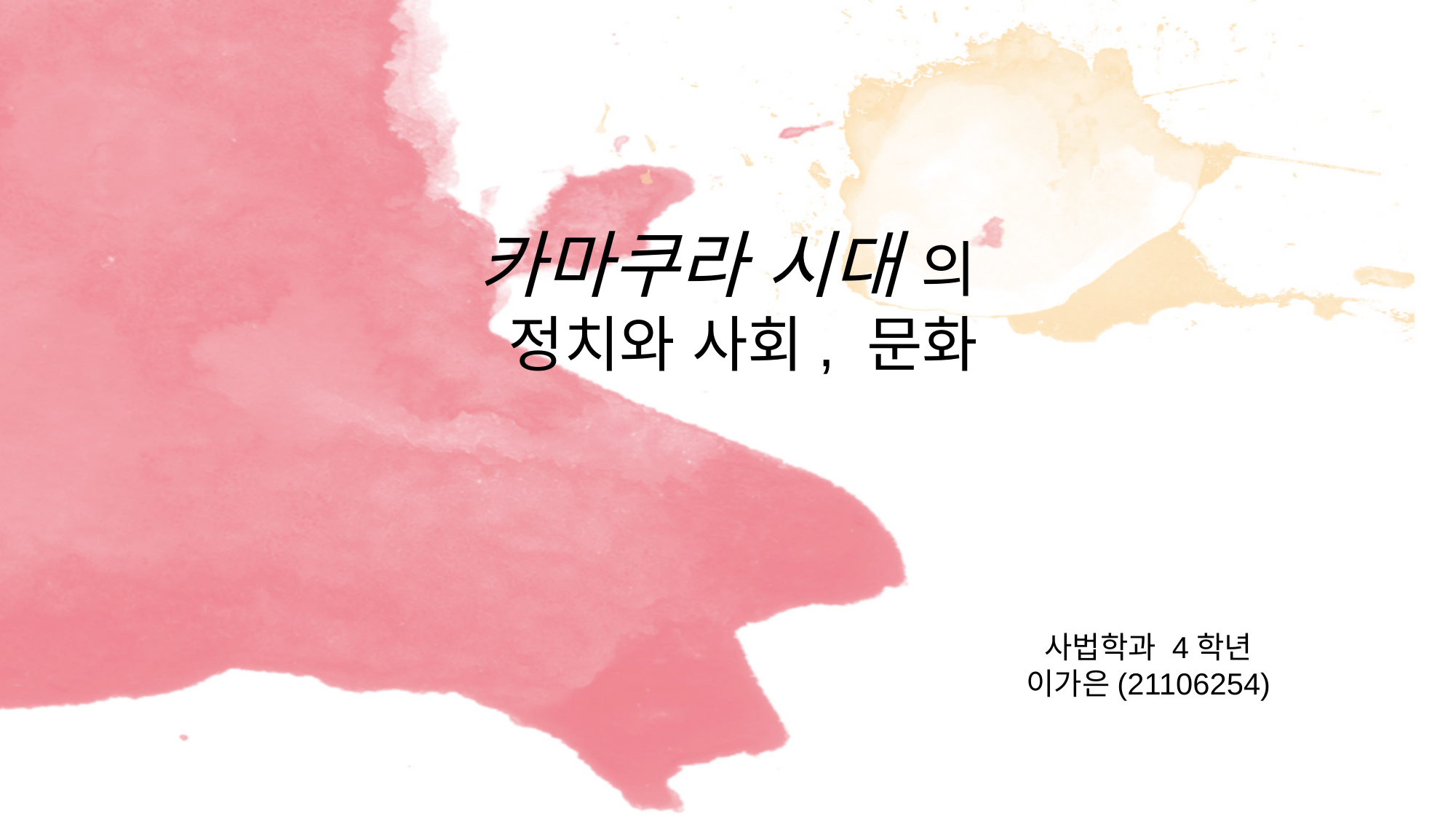

카마쿠라 시대 의
 정치와 사회, 문화
사법학과 4학년
이가은(21106254)